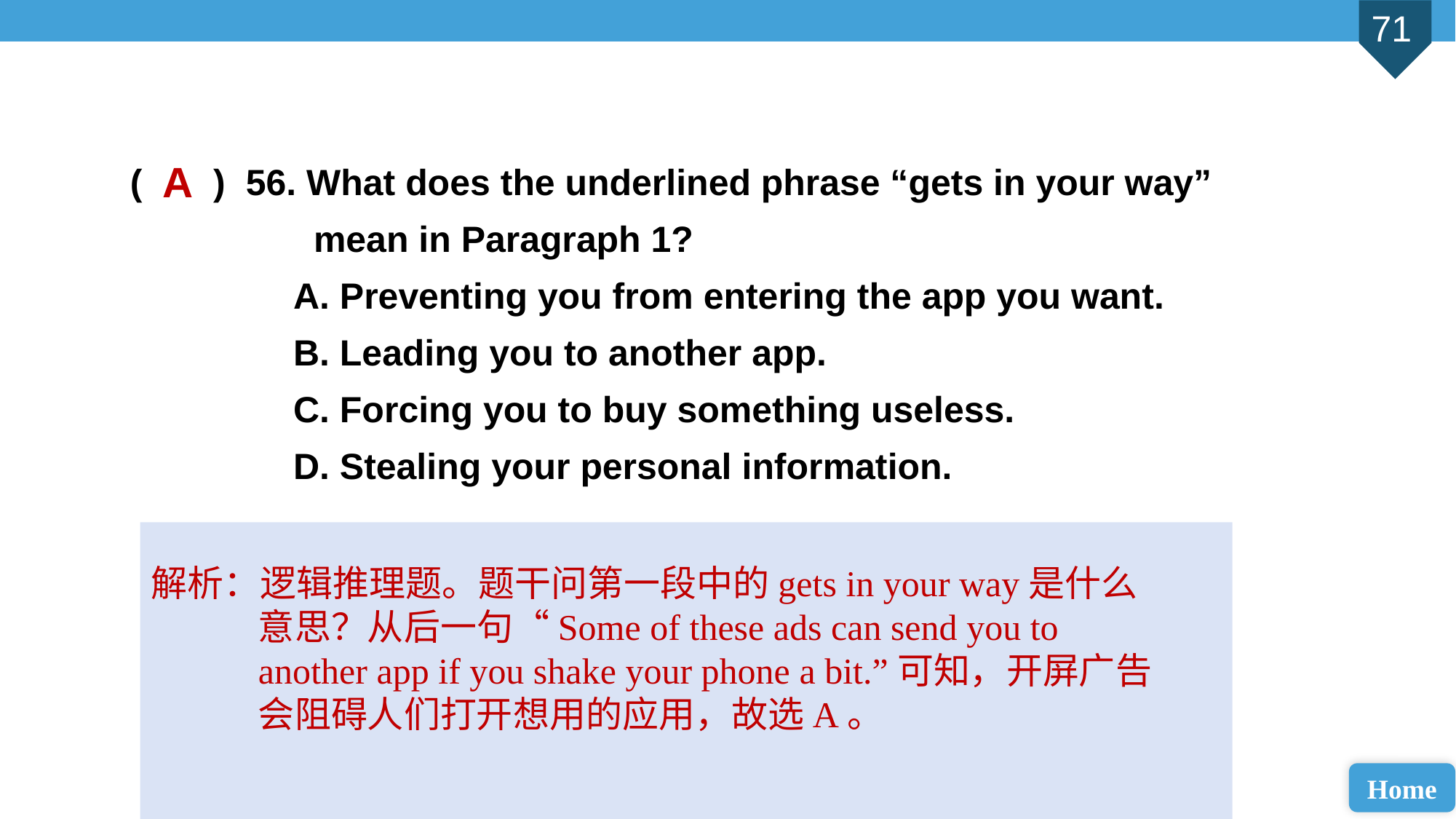

(       )  56. What does the underlined phrase “gets in your way”
                  mean in Paragraph 1?
                A. Preventing you from entering the app you want.
                B. Leading you to another app.
                C. Forcing you to buy something useless.
                D. Stealing your personal information.
A

解析：逻辑推理题。题干问第一段中的gets in your way是什么意思？从后一句“Some of these ads can send you to another app if you shake your phone a bit.”可知，开屏广告会阻碍人们打开想用的应用，故选A。